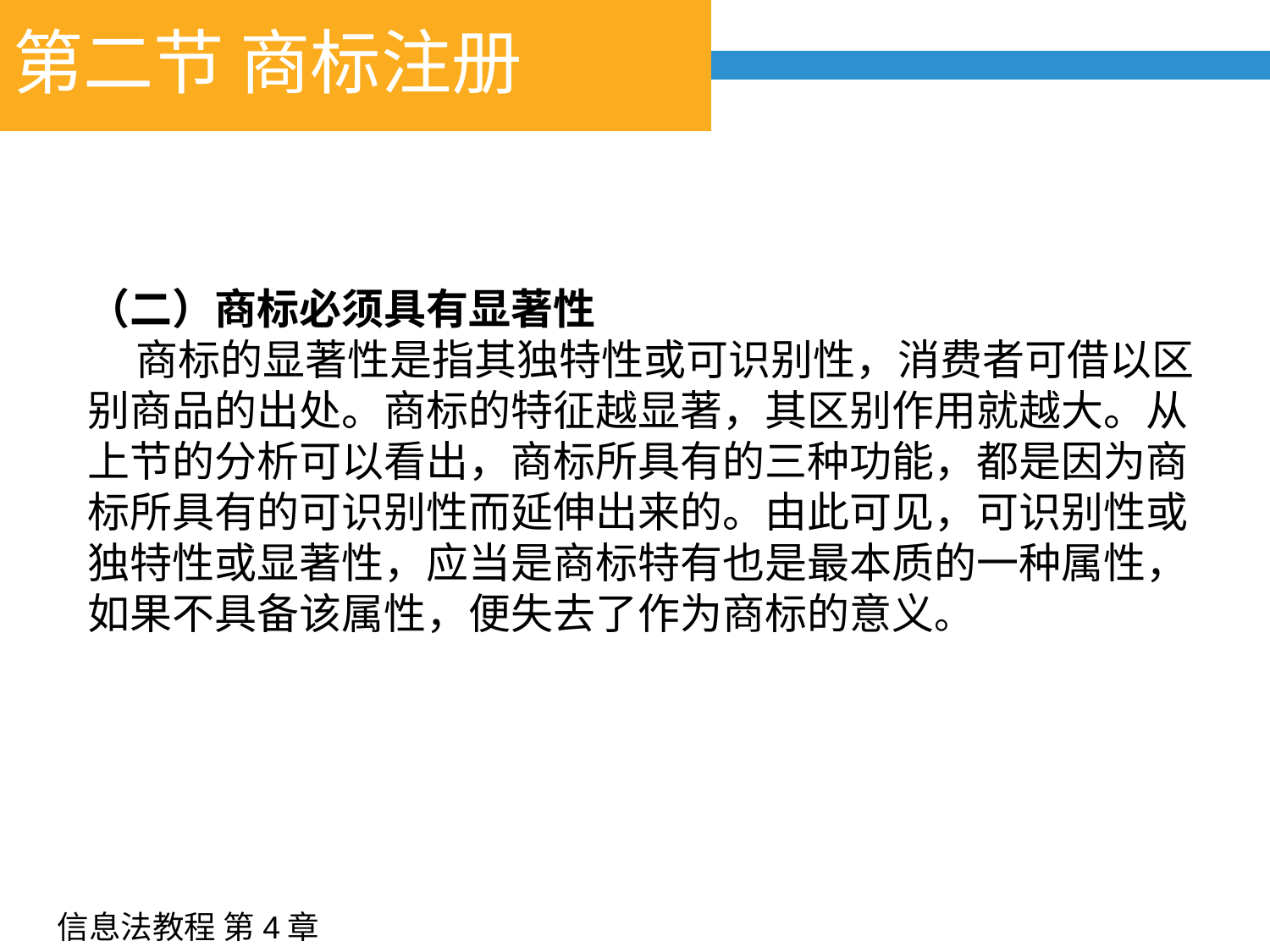

# 第二节 商标注册
（二）商标必须具有显著性
    商标的显著性是指其独特性或可识别性，消费者可借以区别商品的出处。商标的特征越显著，其区别作用就越大。从上节的分析可以看出，商标所具有的三种功能，都是因为商标所具有的可识别性而延伸出来的。由此可见，可识别性或独特性或显著性，应当是商标特有也是最本质的一种属性，如果不具备该属性，便失去了作为商标的意义。
信息法教程 第4章